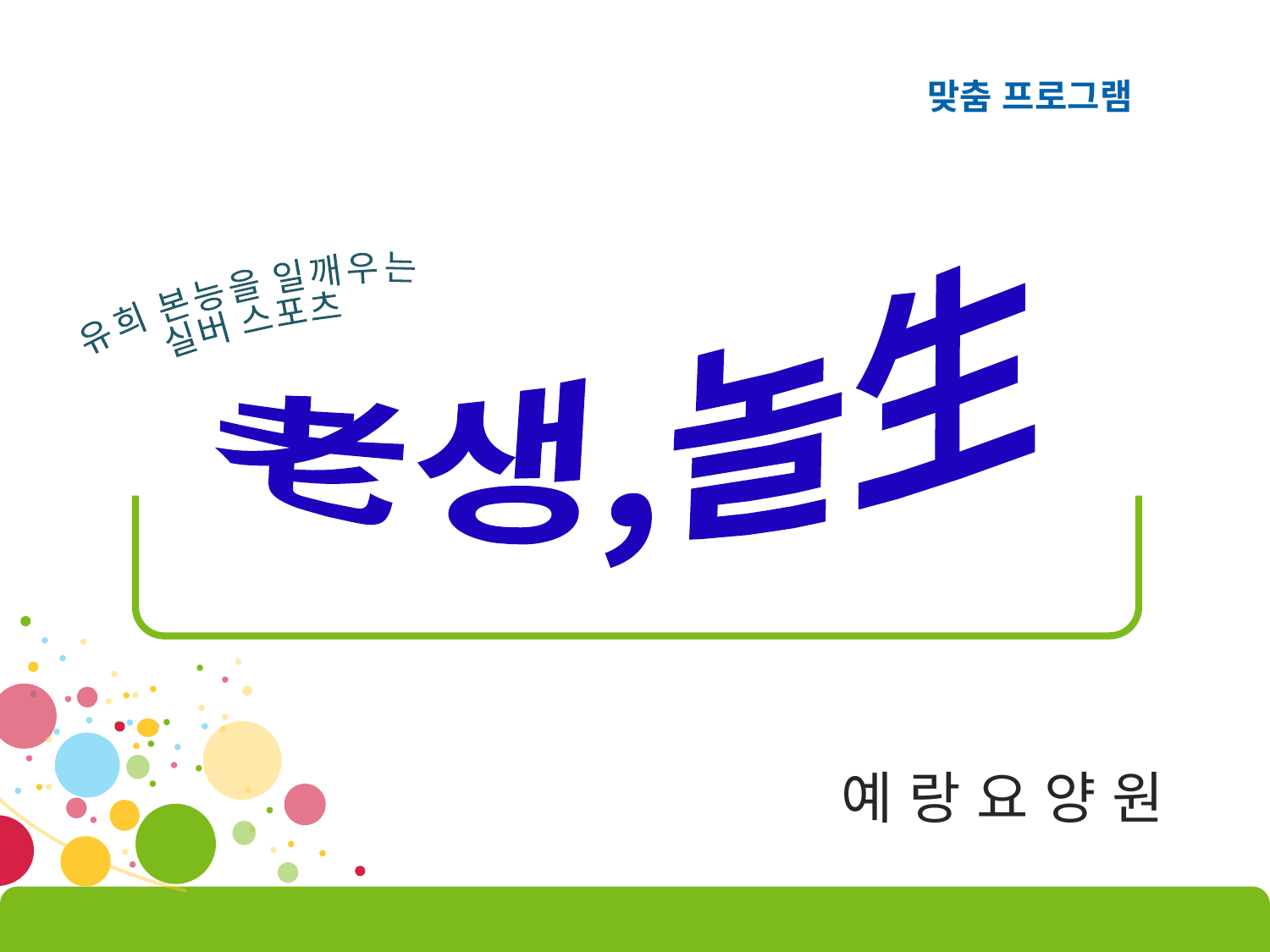

맞춤 프로그램
老생,놀生
유희 본능을 일깨우는
실버 스포츠

예 랑 요 양 원